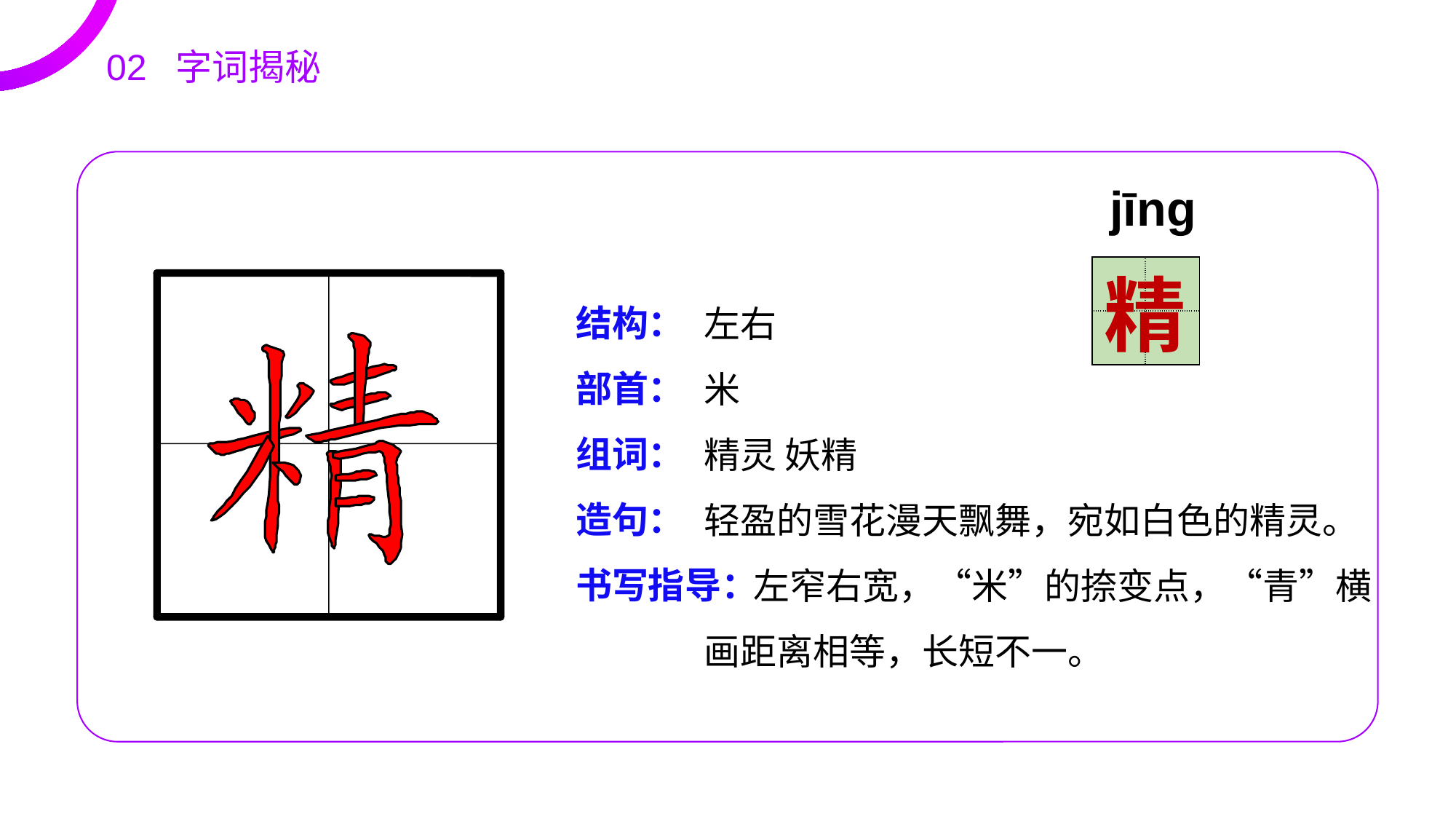

02  字词揭秘
jīng
|  |  |
| --- | --- |
|  |  |
精

结构：
部首：
组词：
造句：
书写指导：
左右
米
精灵 妖精
轻盈的雪花漫天飘舞，宛如白色的精灵。
     左窄右宽，“米”的捺变点，“青”横画距离相等，长短不一。